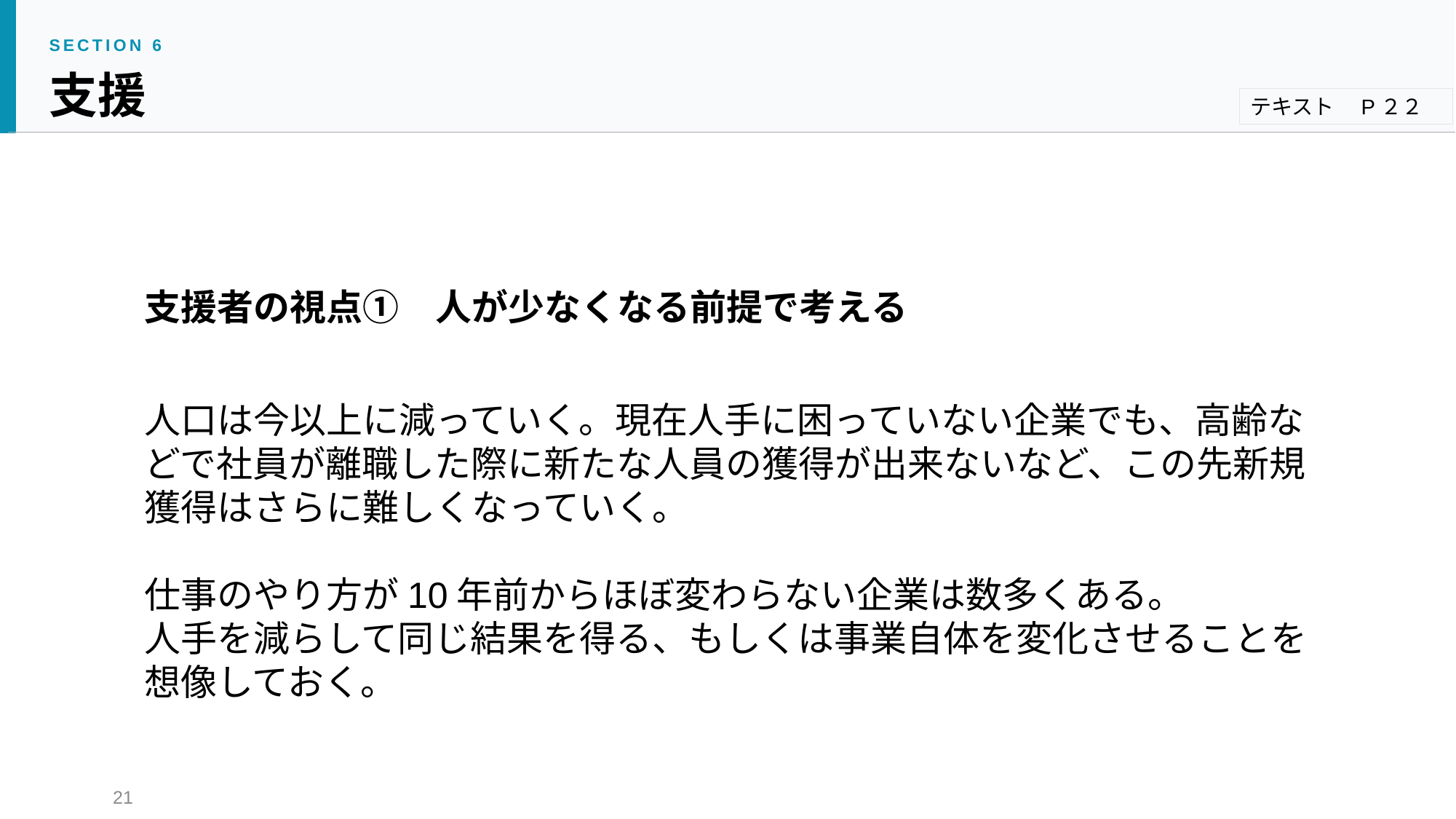

SECTION 6
支援
テキスト　P２２
支援者の視点①　人が少なくなる前提で考える
人口は今以上に減っていく。現在人手に困っていない企業でも、高齢などで社員が離職した際に新たな人員の獲得が出来ないなど、この先新規獲得はさらに難しくなっていく。

仕事のやり方が10年前からほぼ変わらない企業は数多くある。
人手を減らして同じ結果を得る、もしくは事業自体を変化させることを想像しておく。
→ 短時間勤務・テレワーク整備、業務マニュアル化による属人性排除で離職を防げる可能性
21
定着の鍵は制度よりも、日々の関わりの中にある。